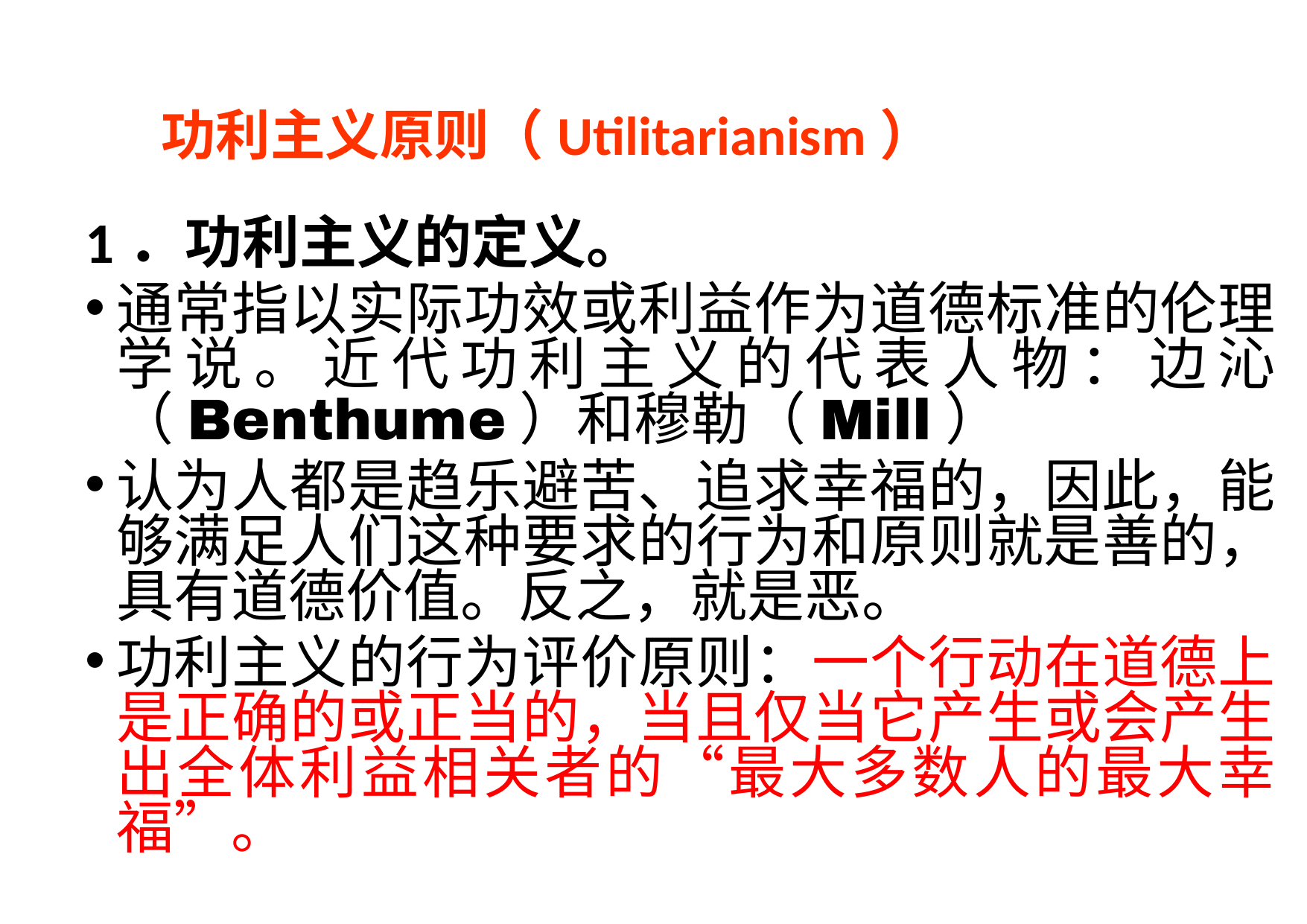

# 功利主义原则（Utilitarianism）
1．功利主义的定义。
通常指以实际功效或利益作为道德标准的伦理学说。近代功利主义的代表人物：边沁（Benthume）和穆勒（Mill）
认为人都是趋乐避苦、追求幸福的，因此，能够满足人们这种要求的行为和原则就是善的，具有道德价值。反之，就是恶。
功利主义的行为评价原则：一个行动在道德上是正确的或正当的，当且仅当它产生或会产生出全体利益相关者的“最大多数人的最大幸福”。